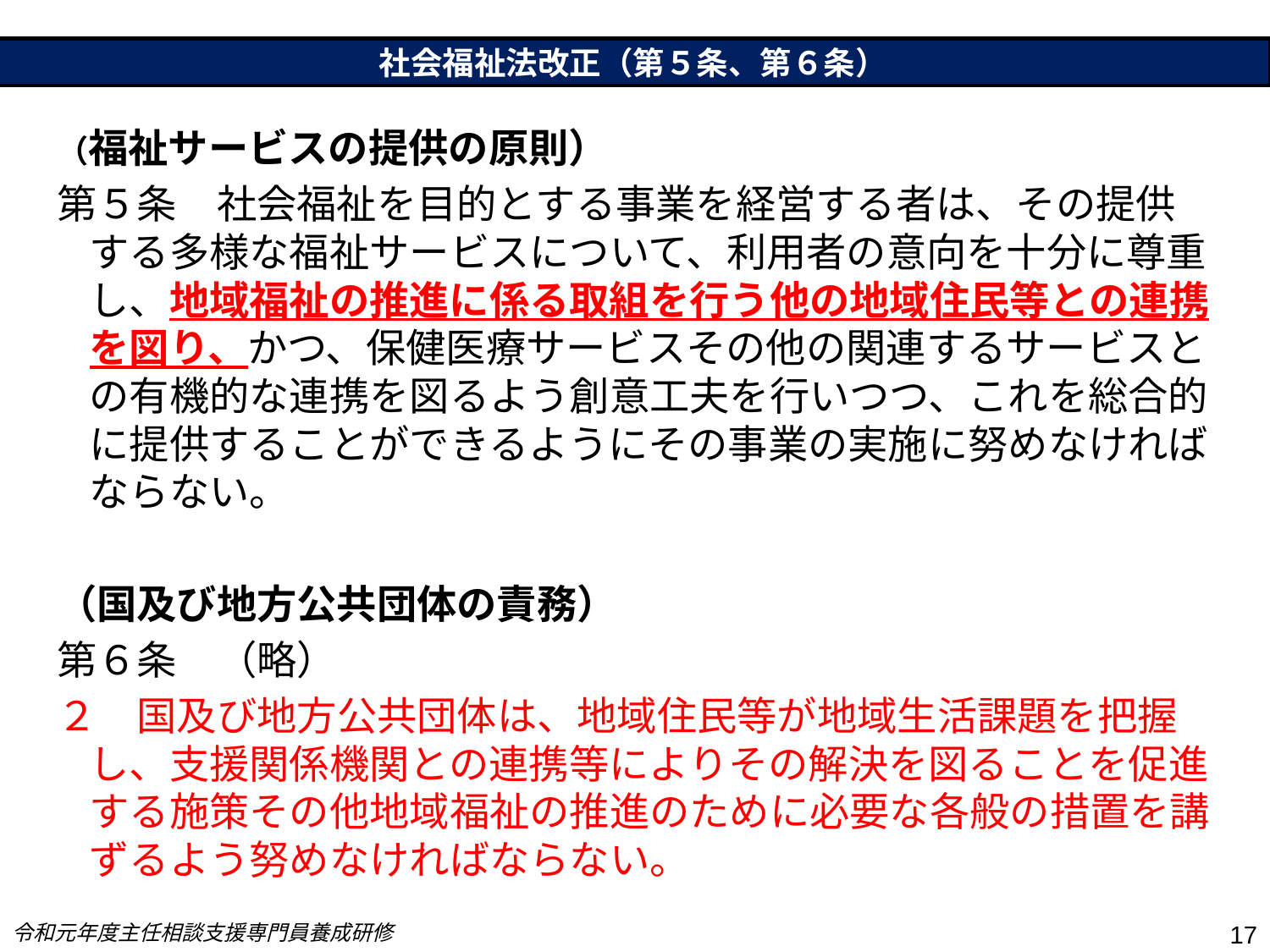

社会福祉法改正（第５条、第６条）
（福祉サービスの提供の原則）
第５条　社会福祉を目的とする事業を経営する者は、その提供する多様な福祉サービスについて、利用者の意向を十分に尊重し、地域福祉の推進に係る取組を行う他の地域住民等との連携を図り、かつ、保健医療サービスその他の関連するサービスとの有機的な連携を図るよう創意工夫を行いつつ、これを総合的に提供することができるようにその事業の実施に努めなければならない。

（国及び地方公共団体の責務）
第６条　（略）
２　国及び地方公共団体は、地域住民等が地域生活課題を把握し、支援関係機関との連携等によりその解決を図ることを促進する施策その他地域福祉の推進のために必要な各般の措置を講ずるよう努めなければならない。

令和元年度主任相談支援専門員養成研修
17